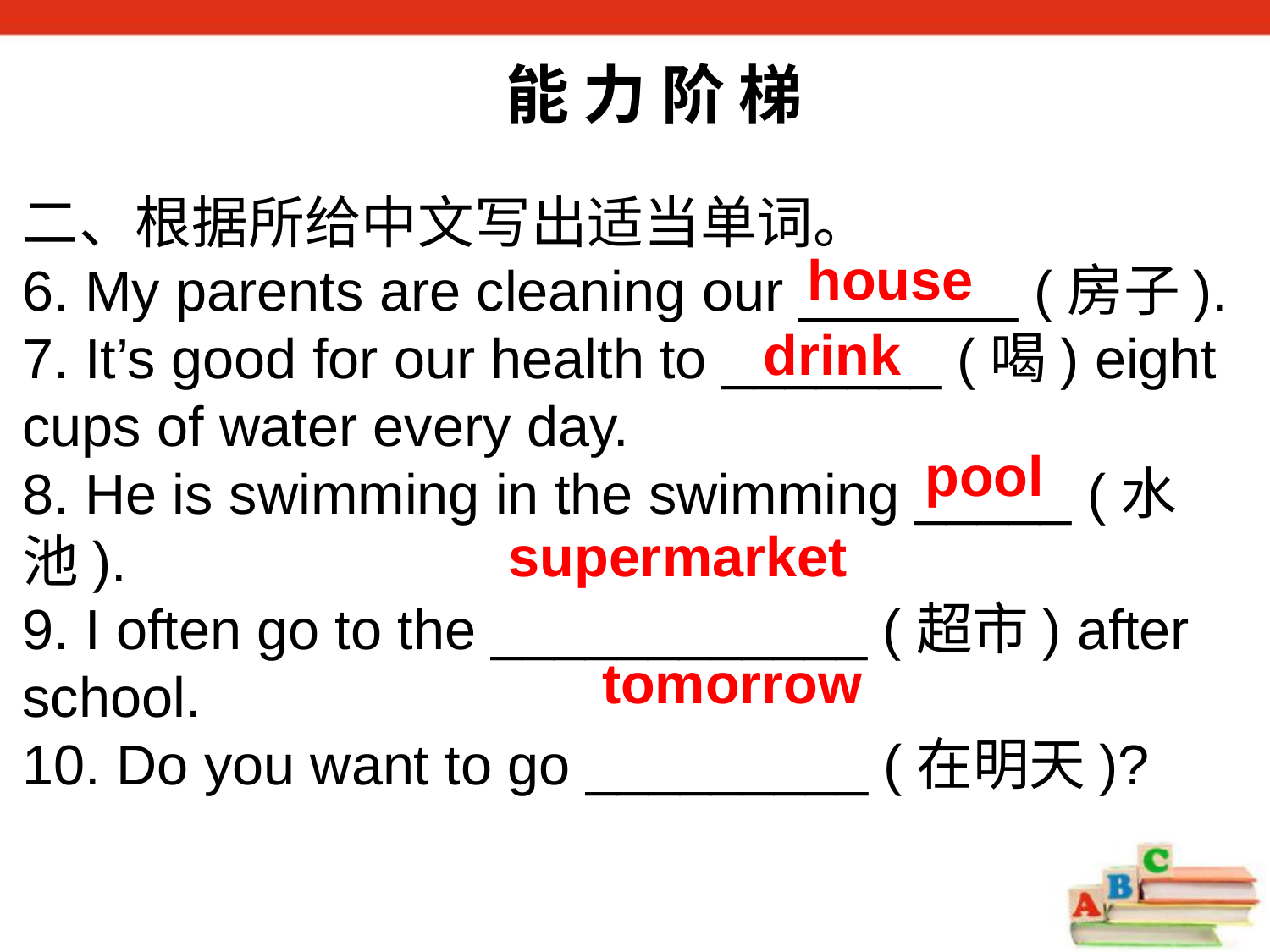

能 力 阶 梯
二、根据所给中文写出适当单词。
6. My parents are cleaning our _______ (房子).
7. It’s good for our health to _______ (喝) eight cups of water every day.
8. He is swimming in the swimming _____ (水池).
9. I often go to the ____________ (超市) after school.
10. Do you want to go _________ (在明天)?
house
drink
pool
supermarket
tomorrow